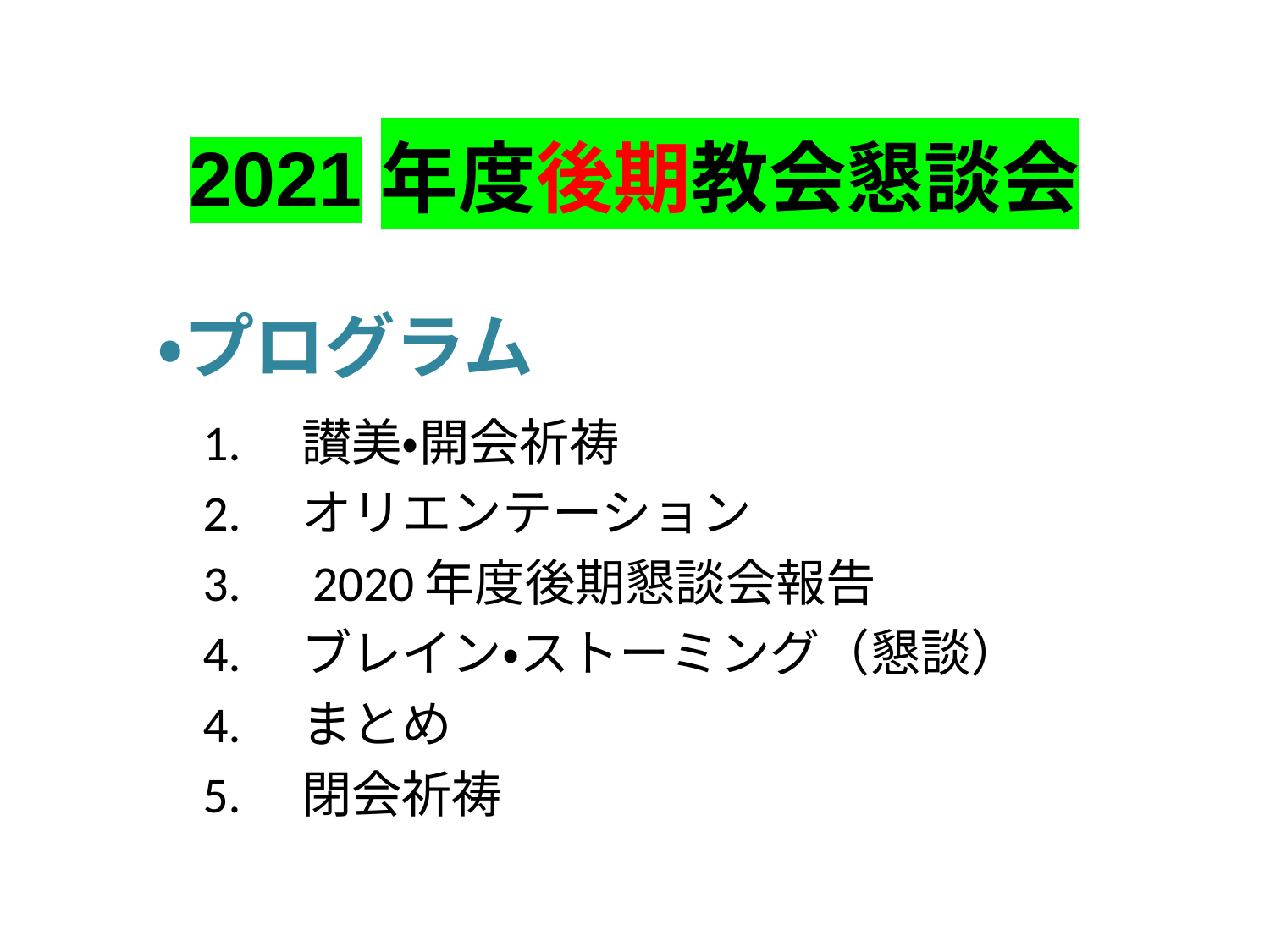

# 2021年度後期教会懇談会
・プログラム
1.　讃美・開会祈祷
2.　オリエンテーション
3.　2020年度後期懇談会報告
4.　ブレイン・ストーミング（懇談）
4.　まとめ
5.　閉会祈祷